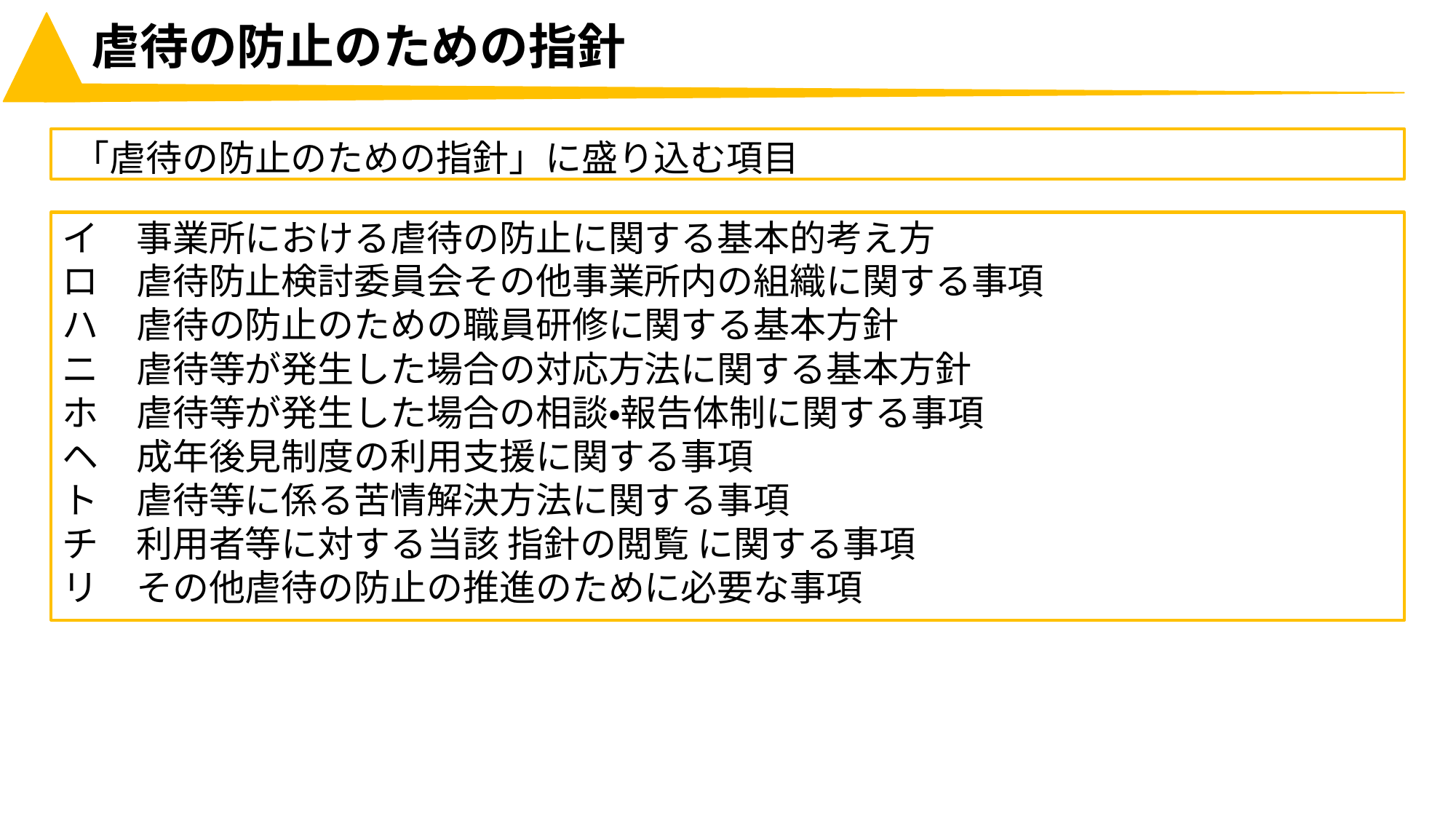

# 虐待の防止のための指針
「虐待の防止のための指針」に盛り込む項目

イ	事業所における虐待の防止に関する基本的考え方
ロ	虐待防止検討委員会その他事業所内の組織に関する事項 ハ	虐待の防止のための職員研修に関する基本方針
ニ	虐待等が発生した場合の対応方法に関する基本方針  ホ	虐待等が発生した場合の相談・報告体制に関する事項 ヘ	成年後見制度の利用支援に関する事項
ト	虐待等に係る苦情解決方法に関する事項
チ	利用者等に対する当該 指針の閲覧 に関する事項 リ	その他虐待の防止の推進のために必要な事項